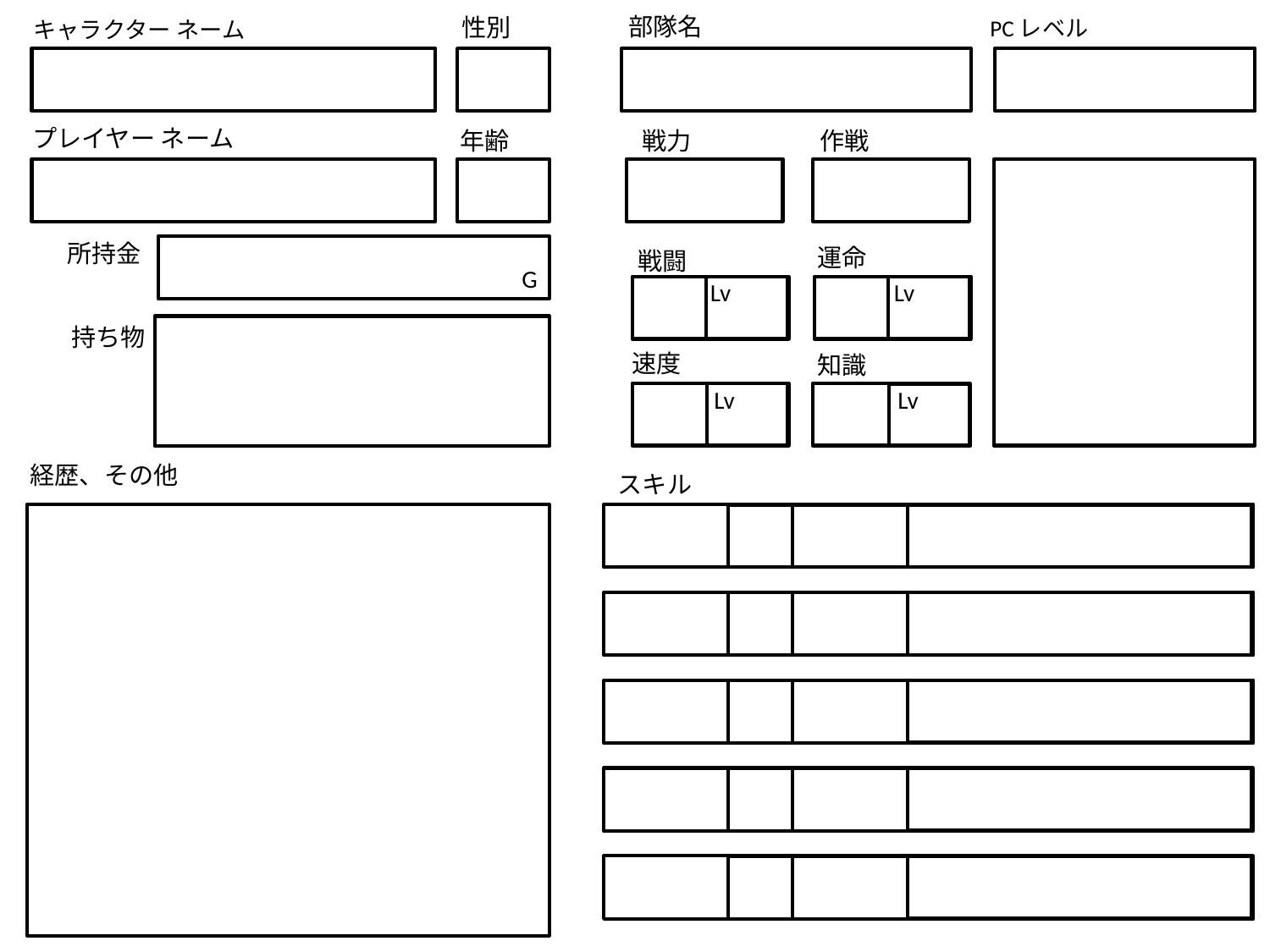

部隊名
性別
キャラクター ネーム
PCレベル

プレイヤー ネーム
作戦
戦力
年齢

所持金
運命
戦闘

G
Lv
Lv

持ち物

速度
知識
Lv
Lv

経歴、その他
スキル